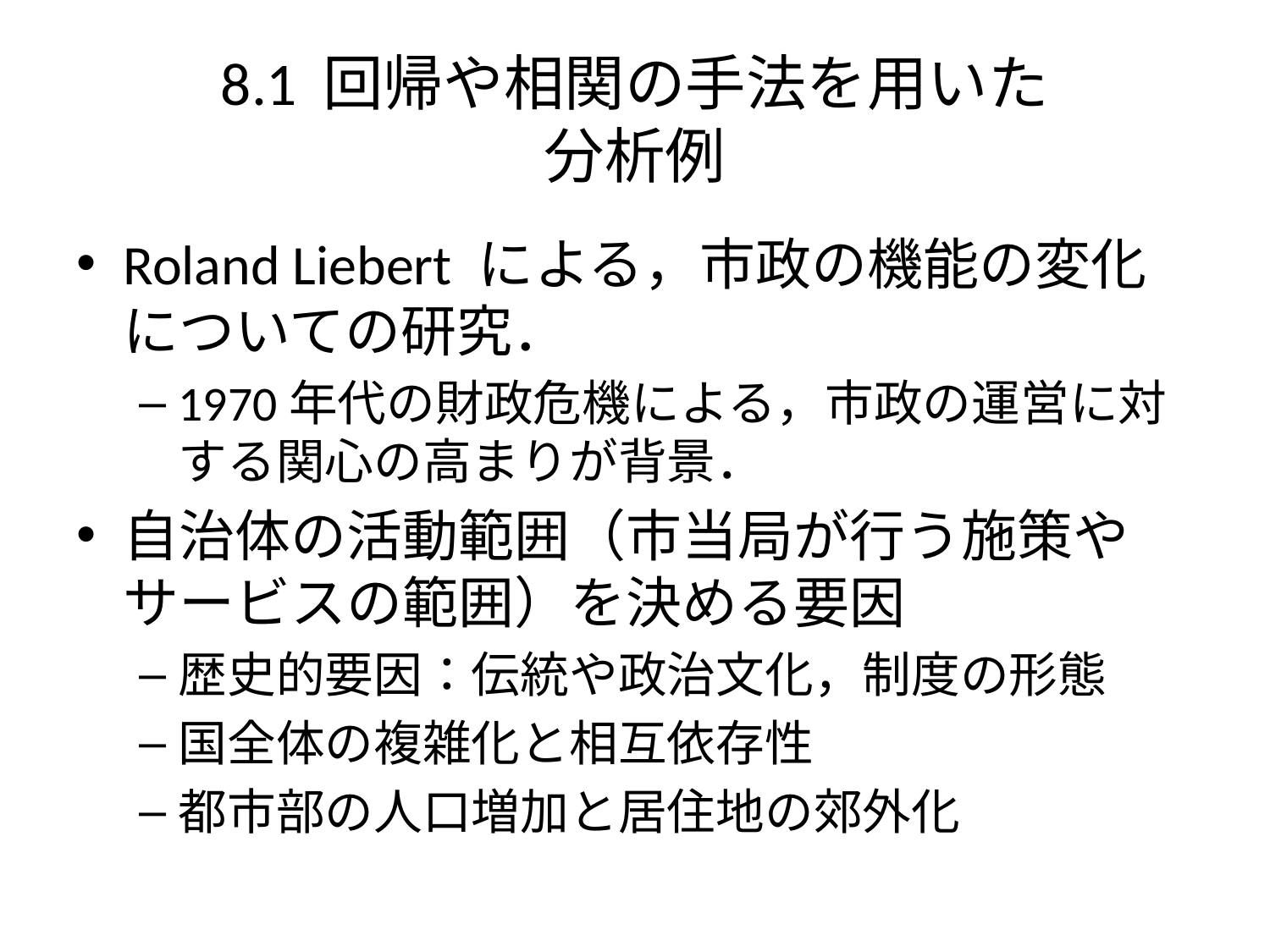

# 8.1 回帰や相関の手法を用いた 分析例
Roland Liebert による，市政の機能の変化についての研究．
1970年代の財政危機による，市政の運営に対する関心の高まりが背景．
自治体の活動範囲（市当局が行う施策やサービスの範囲）を決める要因
歴史的要因：伝統や政治文化，制度の形態
国全体の複雑化と相互依存性
都市部の人口増加と居住地の郊外化